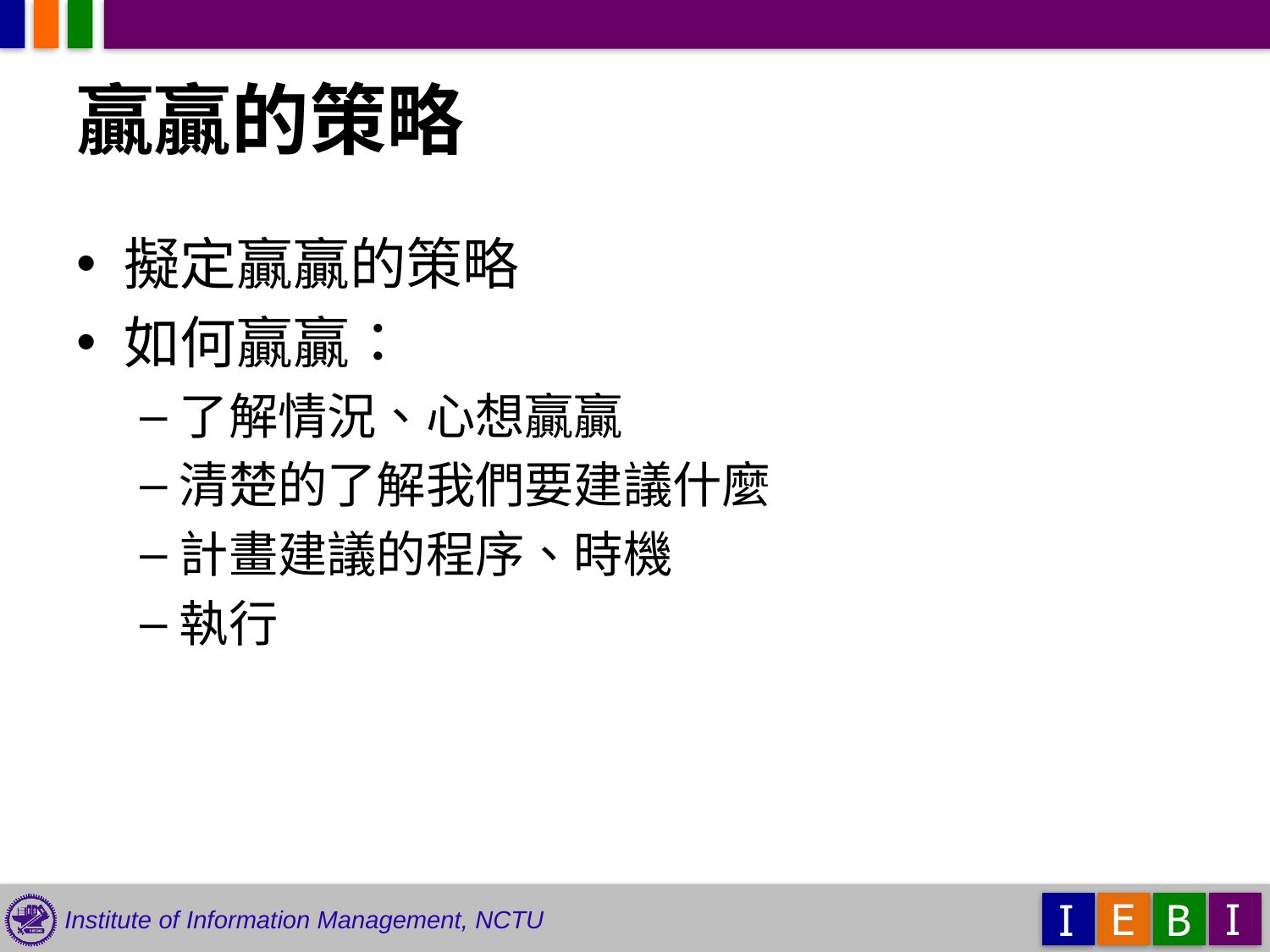

# 贏贏的策略
擬定贏贏的策略
如何贏贏：
了解情況、心想贏贏
清楚的了解我們要建議什麼
計畫建議的程序、時機
執行